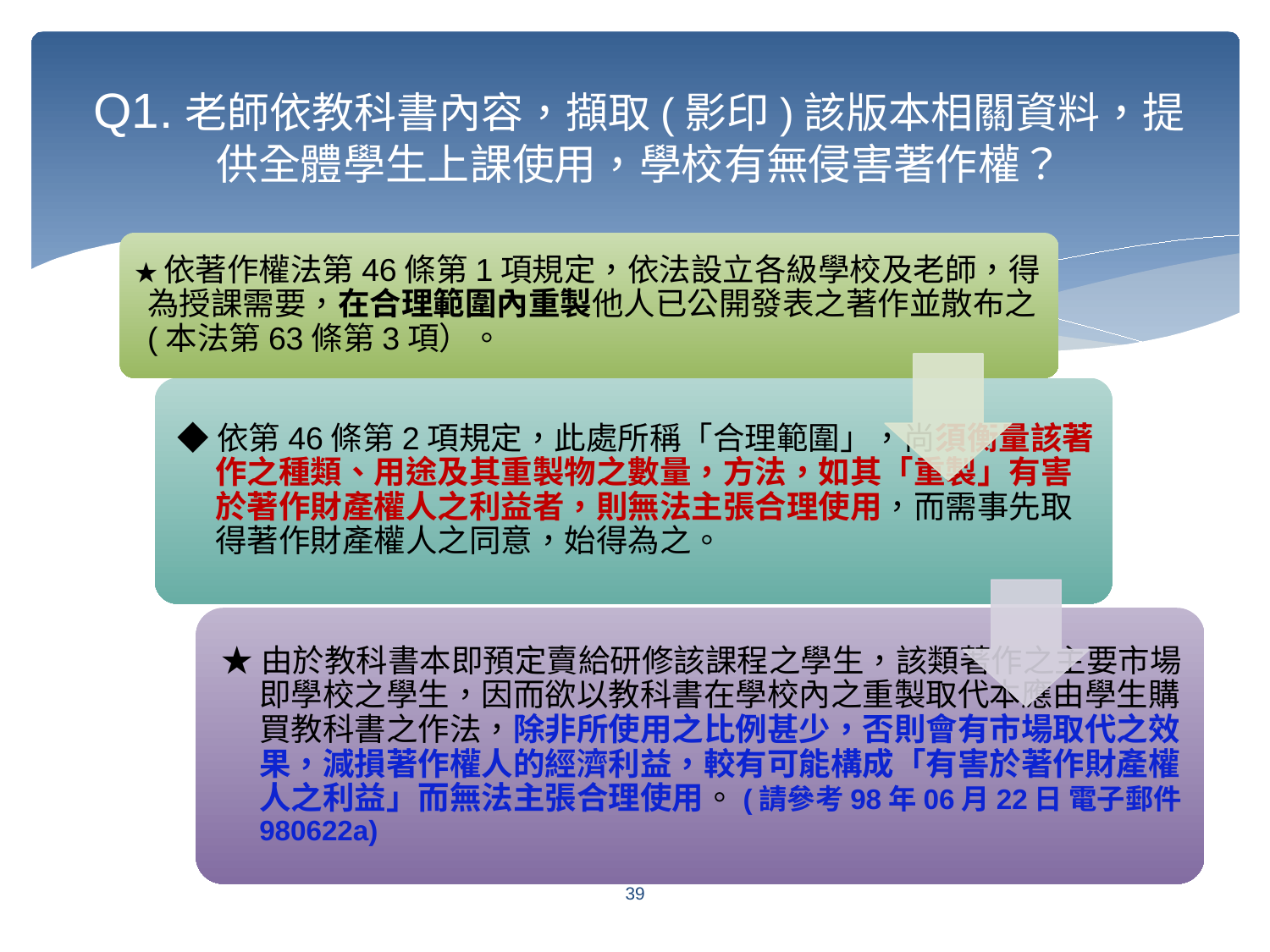

# Q1.老師依教科書內容，擷取(影印)該版本相關資料，提供全體學生上課使用，學校有無侵害著作權？
★依著作權法第46條第1項規定，依法設立各級學校及老師，得為授課需要，在合理範圍內重製他人已公開發表之著作並散布之(本法第63條第3項）。
◆依第46條第2項規定，此處所稱「合理範圍」，尚須衡量該著作之種類、用途及其重製物之數量，方法，如其「重製」有害於著作財產權人之利益者，則無法主張合理使用，而需事先取得著作財產權人之同意，始得為之。
★由於教科書本即預定賣給研修該課程之學生，該類著作之主要市場即學校之學生，因而欲以教科書在學校內之重製取代本應由學生購買教科書之作法，除非所使用之比例甚少，否則會有市場取代之效果，減損著作權人的經濟利益，較有可能構成「有害於著作財產權人之利益」而無法主張合理使用。(請參考98年06月22日 電子郵件980622a)

39